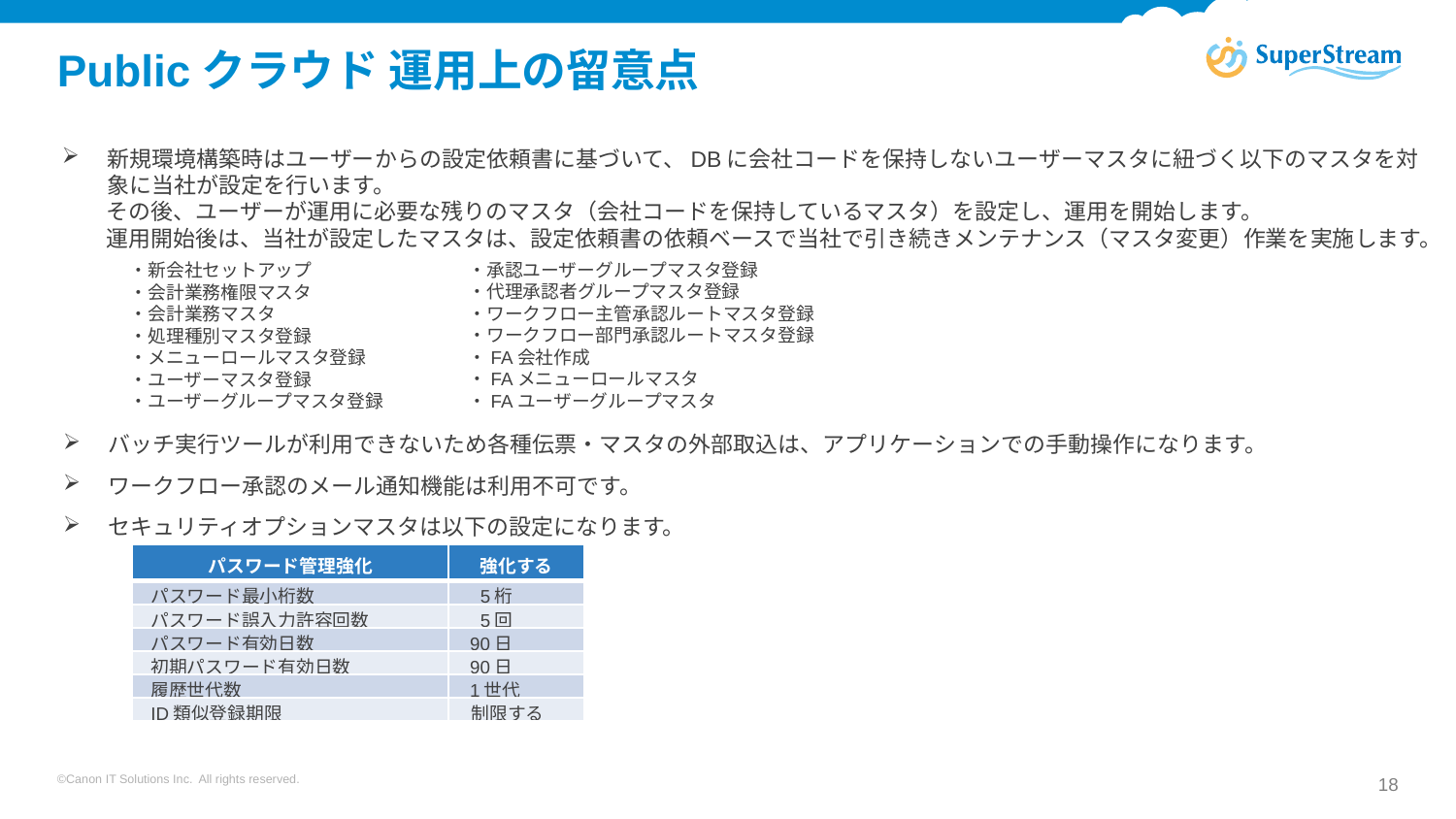

# Publicクラウド 運用上の留意点
新規環境構築時はユーザーからの設定依頼書に基づいて、DBに会社コードを保持しないユーザーマスタに紐づく以下のマスタを対象に当社が設定を行います。
　　その後、ユーザーが運用に必要な残りのマスタ（会社コードを保持しているマスタ）を設定し、運用を開始します。
　　運用開始後は、当社が設定したマスタは、設定依頼書の依頼ベースで当社で引き続きメンテナンス（マスタ変更）作業を実施します。
　・承認ユーザーグループマスタ登録
　・代理承認者グループマスタ登録
　・ワークフロー主管承認ルートマスタ登録
　・ワークフロー部門承認ルートマスタ登録
　・FA会社作成
　・FAメニューロールマスタ
　・FAユーザーグループマスタ
　・新会社セットアップ
　・会計業務権限マスタ
　・会計業務マスタ
　・処理種別マスタ登録
　・メニューロールマスタ登録
　・ユーザーマスタ登録
　・ユーザーグループマスタ登録
バッチ実行ツールが利用できないため各種伝票・マスタの外部取込は、アプリケーションでの手動操作になります。

ワークフロー承認のメール通知機能は利用不可です。

セキュリティオプションマスタは以下の設定になります。
| パスワード管理強化 | 強化する |
| --- | --- |
| パスワード最小桁数 | 5桁 |
| パスワード誤入力許容回数 | 5回 |
| パスワード有効日数 | 90日 |
| 初期パスワード有効日数 | 90日 |
| 履歴世代数 | 1世代 |
| ID類似登録期限 | 制限する |
©Canon IT Solutions Inc.  All rights reserved.
18